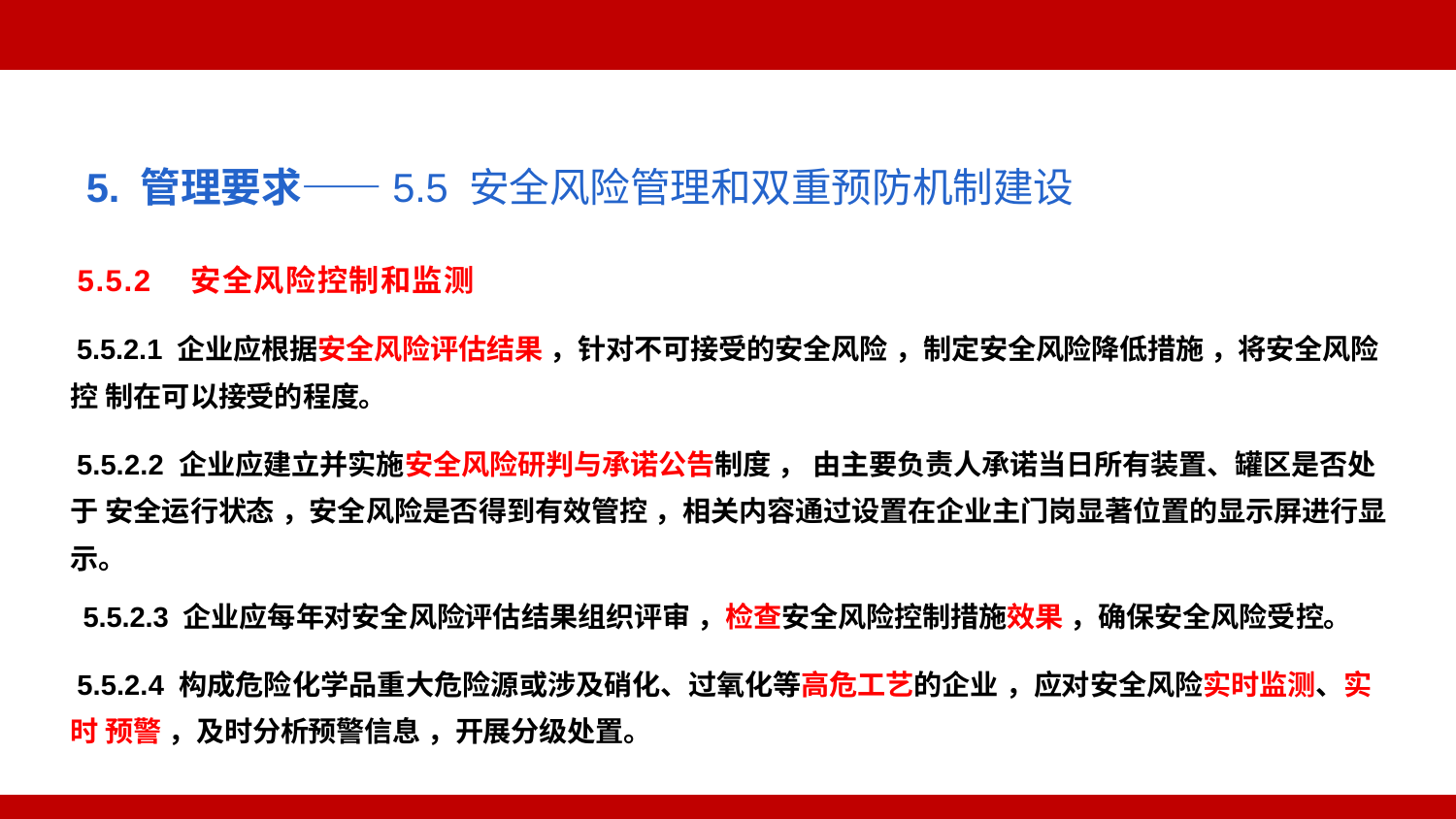

5. 管理要求——5.5 安全风险管理和双重预防机制建设

5.5.2   安全风险控制和监测
5.5.2.1 企业应根据安全风险评估结果 ，针对不可接受的安全风险 ，制定安全风险降低措施 ，将安全风险控 制在可以接受的程度。
5.5.2.2 企业应建立并实施安全风险研判与承诺公告制度 ， 由主要负责人承诺当日所有装置、罐区是否处于 安全运行状态 ，安全风险是否得到有效管控 ，相关内容通过设置在企业主门岗显著位置的显示屏进行显示。
5.5.2.3 企业应每年对安全风险评估结果组织评审 ，检查安全风险控制措施效果 ，确保安全风险受控。

5.5.2.4 构成危险化学品重大危险源或涉及硝化、过氧化等高危工艺的企业 ，应对安全风险实时监测、实时 预警 ，及时分析预警信息 ，开展分级处置。